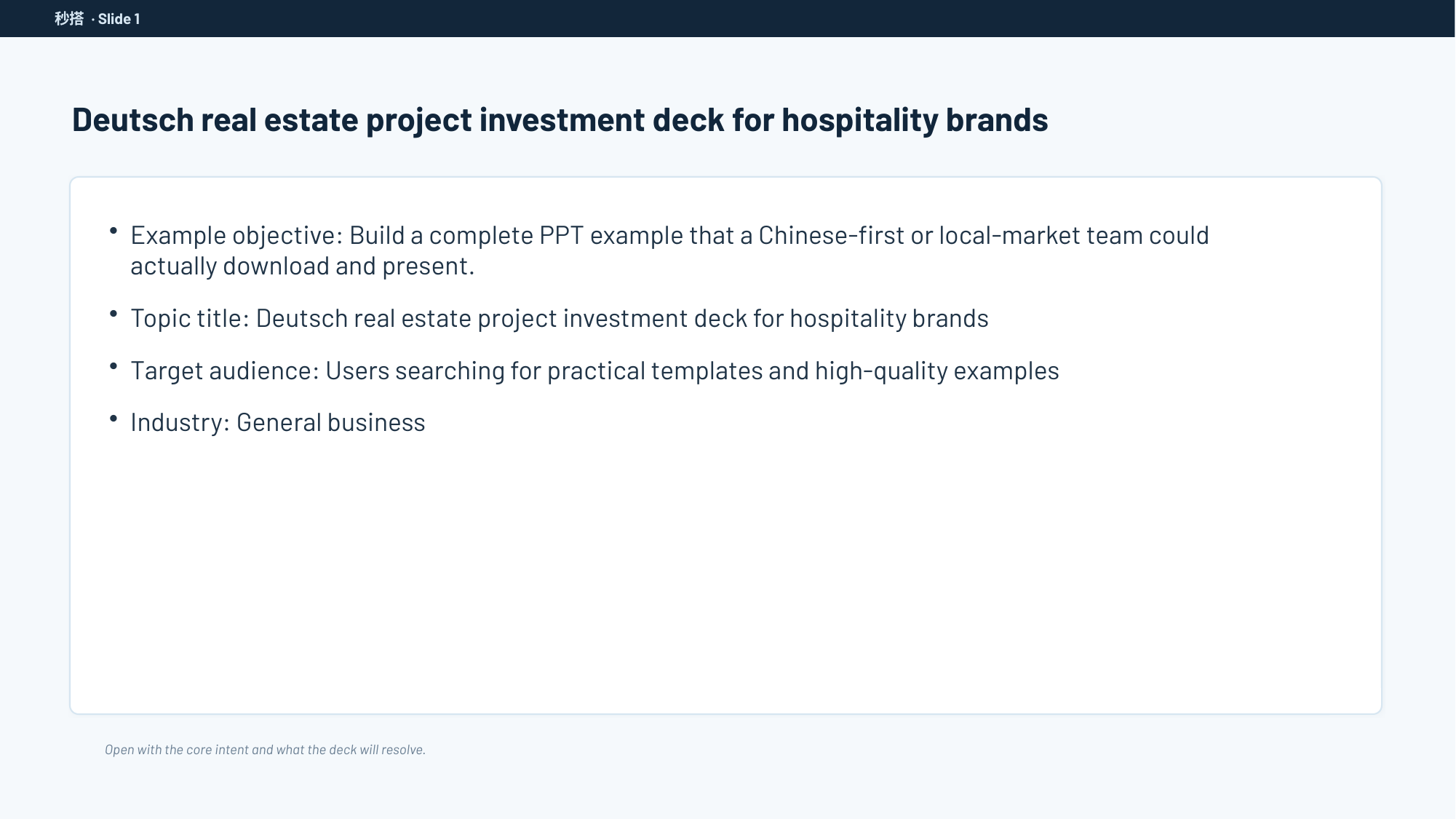

秒搭 · Slide 1
Deutsch real estate project investment deck for hospitality brands

Example objective: Build a complete PPT example that a Chinese-first or local-market team could actually download and present.
Topic title: Deutsch real estate project investment deck for hospitality brands
Target audience: Users searching for practical templates and high-quality examples
Industry: General business
Open with the core intent and what the deck will resolve.